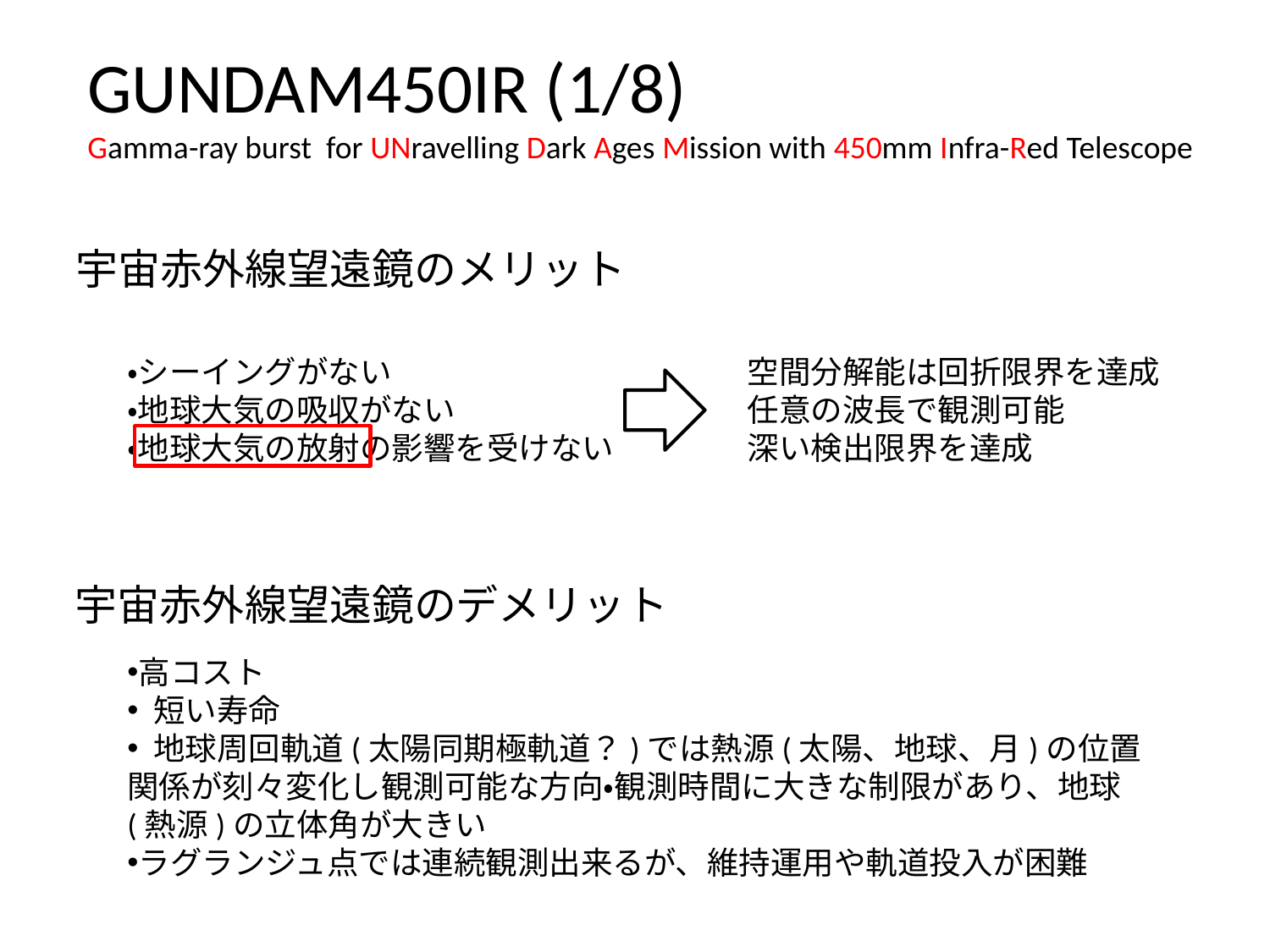

GUNDAM450IR (1/8)
Gamma-ray burst  for UNravelling Dark Ages Mission with 450mm Infra-Red Telescope
宇宙赤外線望遠鏡のメリット
・シーイングがない
・地球大気の吸収がない
・地球大気の放射の影響を受けない
空間分解能は回折限界を達成
任意の波長で観測可能
深い検出限界を達成

宇宙赤外線望遠鏡のデメリット
高コスト
 短い寿命
 地球周回軌道(太陽同期極軌道？)では熱源(太陽、地球、月)の位置関係が刻々変化し観測可能な方向・観測時間に大きな制限があり、地球(熱源)の立体角が大きい
ラグランジュ点では連続観測出来るが、維持運用や軌道投入が困難